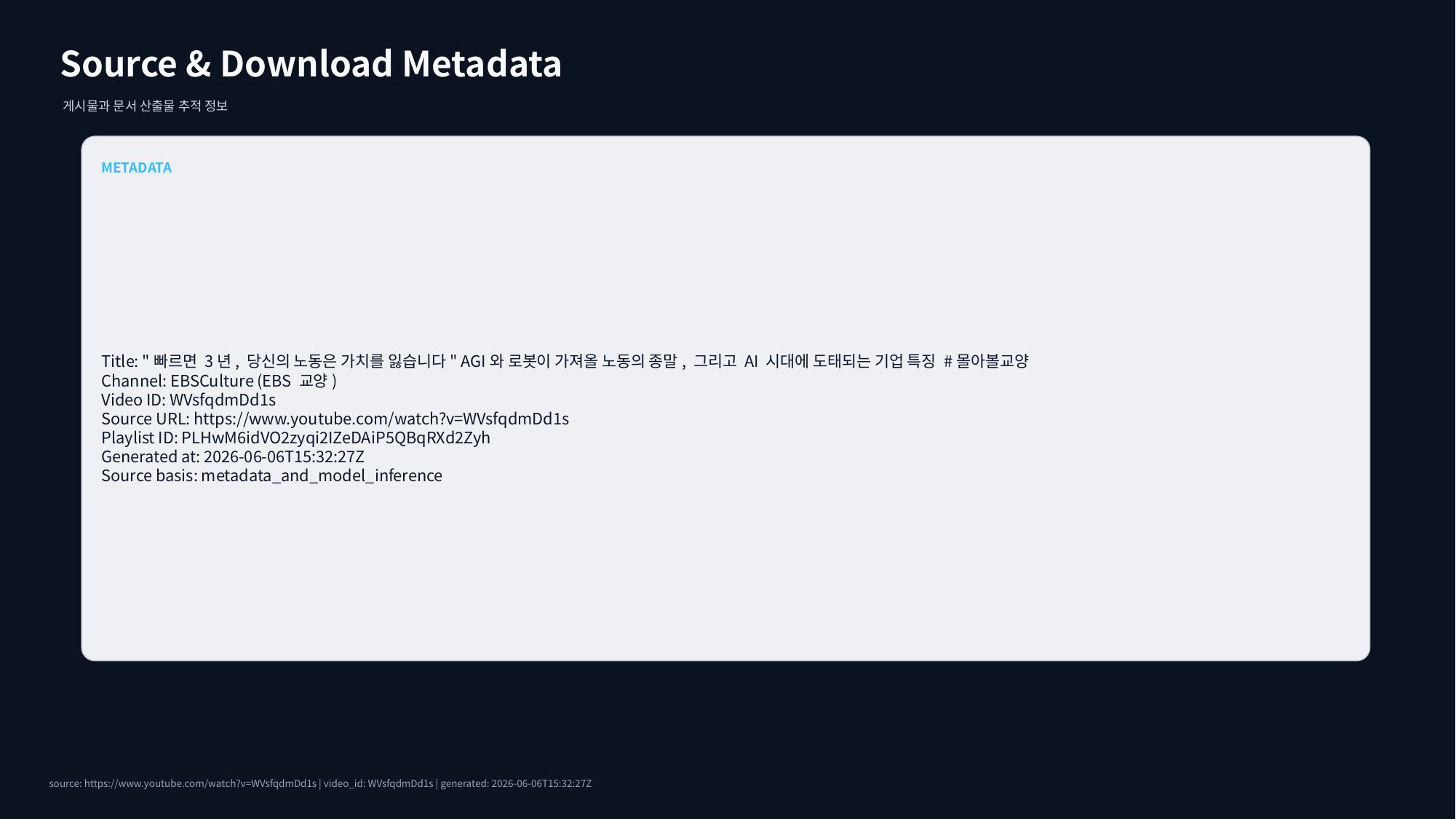

Source & Download Metadata
게시물과 문서 산출물 추적 정보

METADATA
Title: "빠르면 3년, 당신의 노동은 가치를 잃습니다" AGI와 로봇이 가져올 노동의 종말, 그리고 AI 시대에 도태되는 기업 특징 #몰아볼교양
Channel: EBSCulture (EBS 교양)
Video ID: WVsfqdmDd1s
Source URL: https://www.youtube.com/watch?v=WVsfqdmDd1s
Playlist ID: PLHwM6idVO2zyqi2IZeDAiP5QBqRXd2Zyh
Generated at: 2026-06-06T15:32:27Z
Source basis: metadata_and_model_inference
source: https://www.youtube.com/watch?v=WVsfqdmDd1s | video_id: WVsfqdmDd1s | generated: 2026-06-06T15:32:27Z